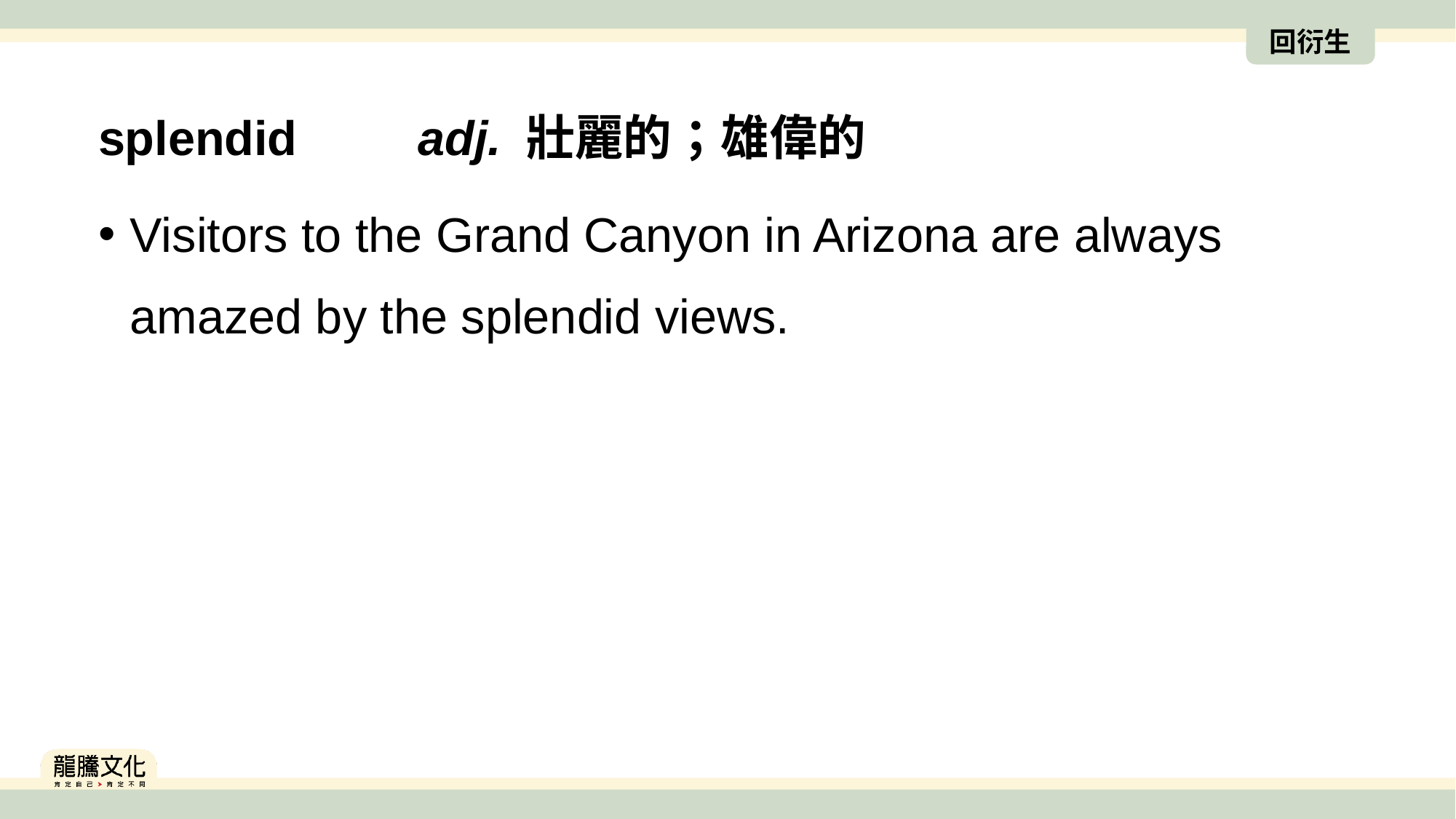

回衍生
splendid　　adj. 壯麗的；雄偉的
Visitors to the Grand Canyon in Arizona are always amazed by the splendid views.